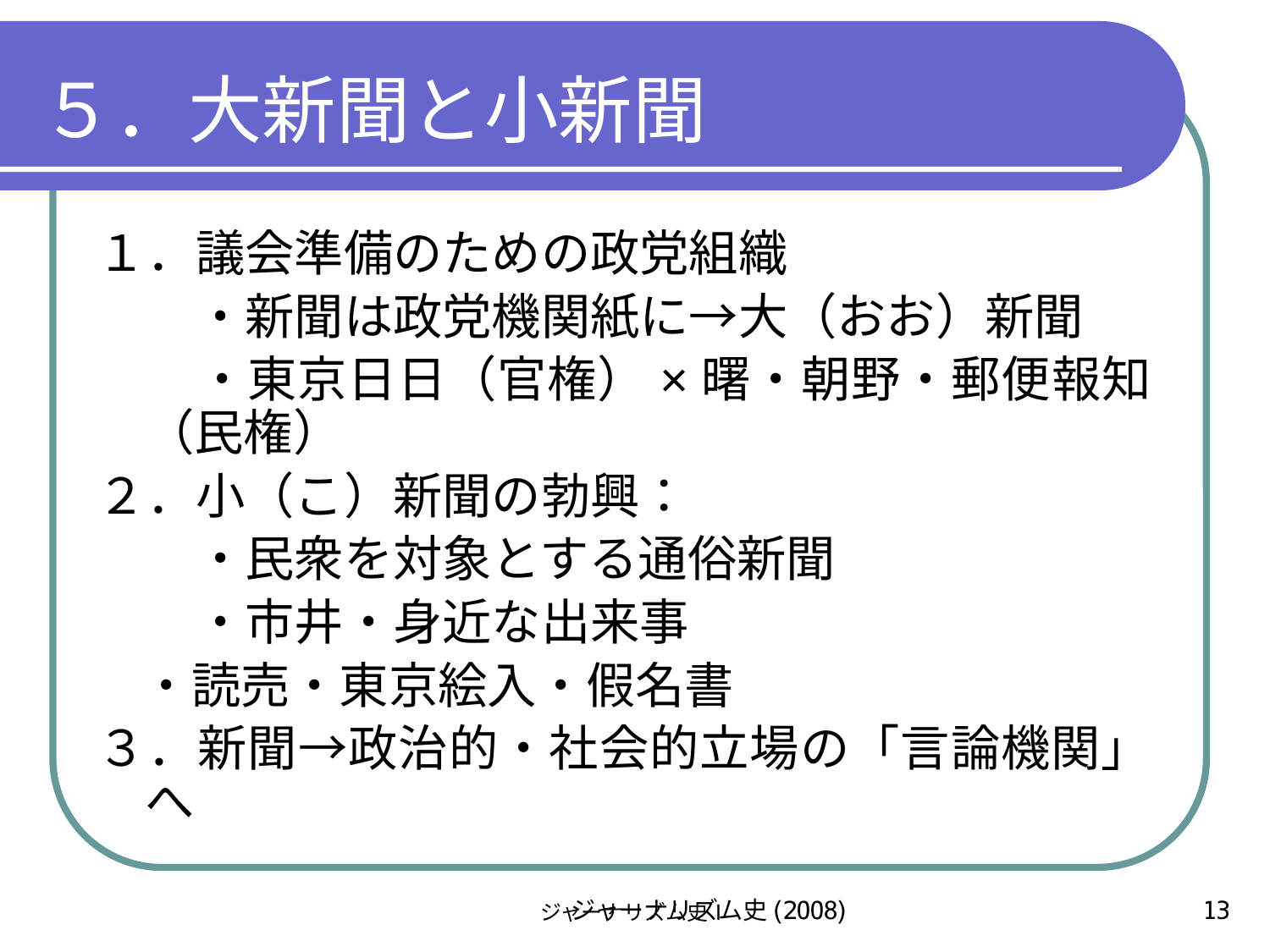

５．大新聞と小新聞
１．議会準備のための政党組織
　　・新聞は政党機関紙に→大（おお）新聞
　　・東京日日（官権）×曙・朝野・郵便報知（民権）
２．小（こ）新聞の勃興：
　　・民衆を対象とする通俗新聞
　　・市井・身近な出来事
   ・読売・東京絵入・假名書
３．新聞→政治的・社会的立場の「言論機関」へ
ジャーナリズム史(2008)
13
ジャーナリズム史Ⅰ